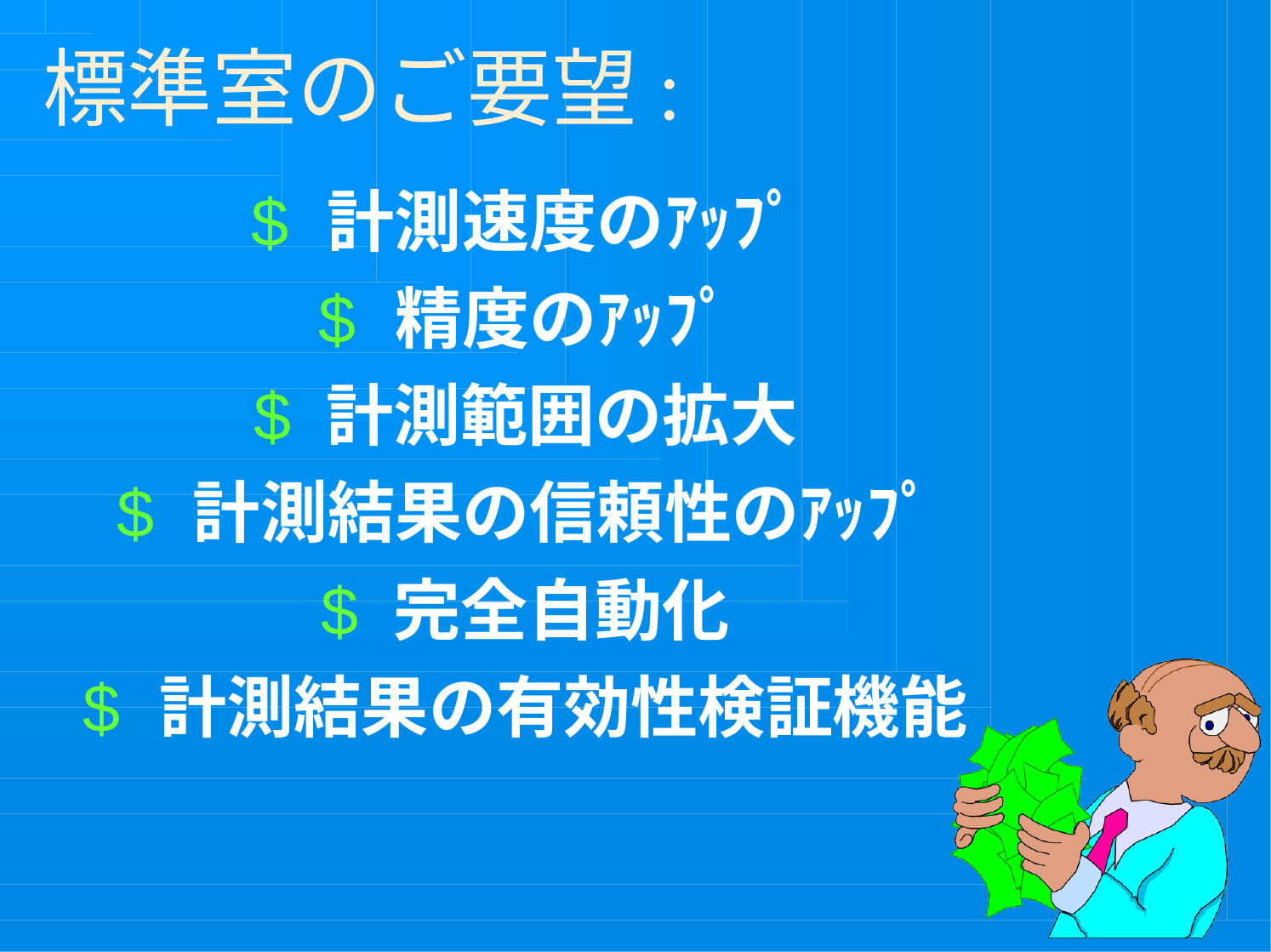

# 標準室のご要望:

$ 計測速度のｱｯﾌﾟ
$ 精度のｱｯﾌﾟ
$ 計測範囲の拡大
$ 計測結果の信頼性のｱｯﾌﾟ
$ 完全自動化
$ 計測結果の有効性検証機能